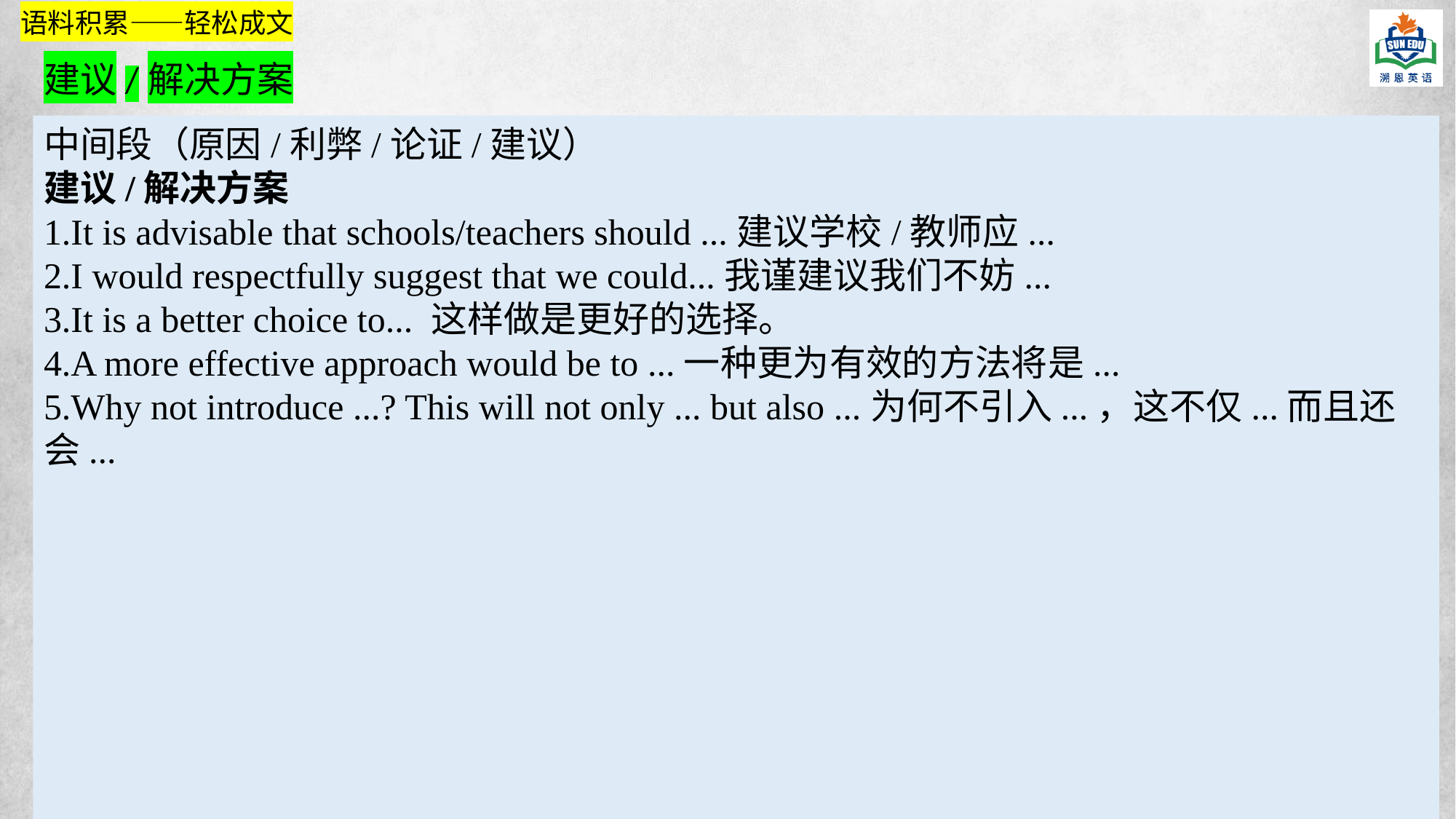

语料积累——轻松成文
建议/解决方案
中间段（原因/利弊/论证/建议）
建议/解决方案
1.It is advisable that schools/teachers should ...建议学校/教师应...
2.I would respectfully suggest that we could...我谨建议我们不妨...
3.It is a better choice to... 这样做是更好的选择。
4.A more effective approach would be to ...一种更为有效的方法将是...
5.Why not introduce ...? This will not only ... but also ...为何不引入...，这不仅...而且还会...